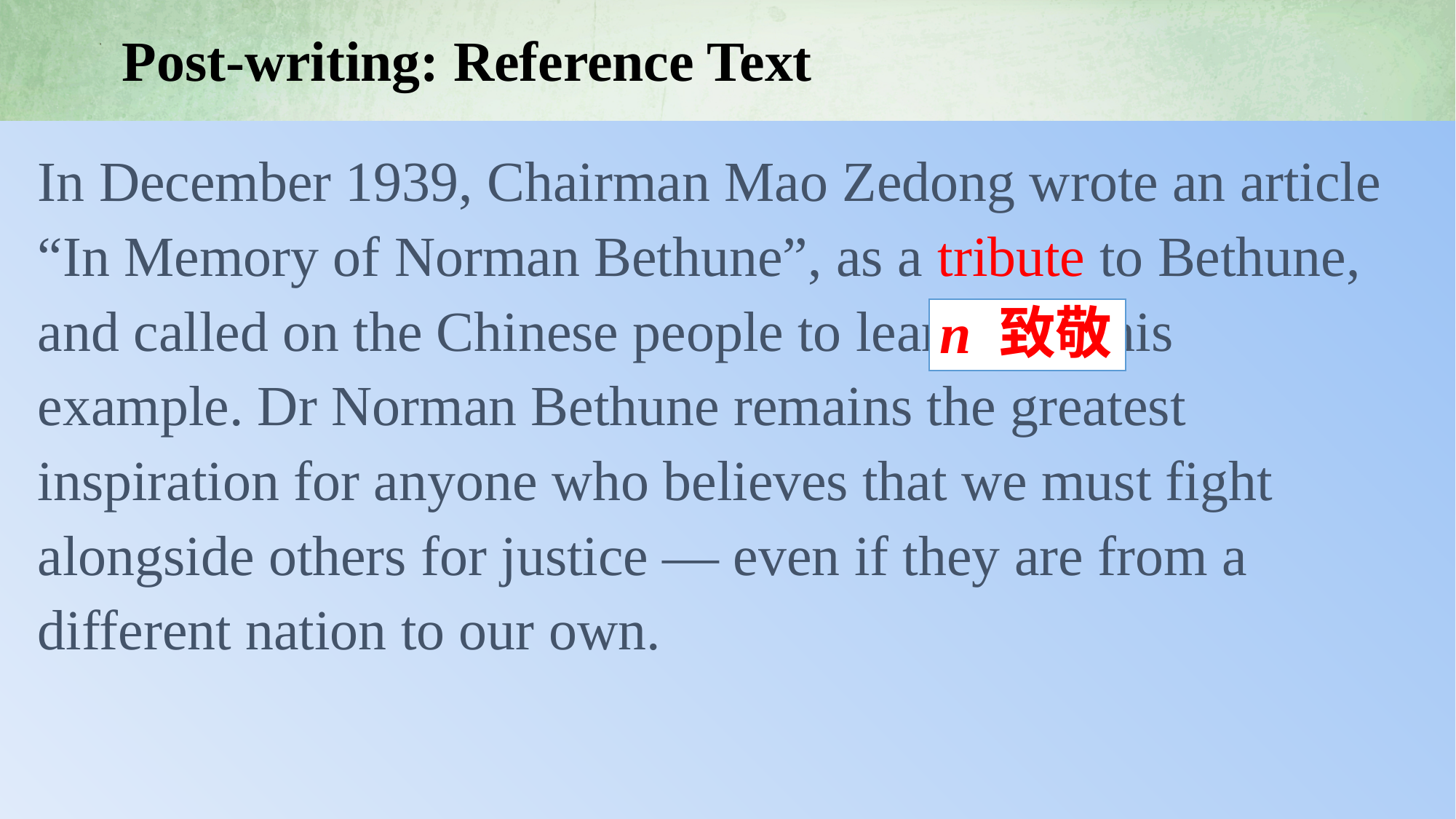

Post-writing: Reference Text

In December 1939, Chairman Mao Zedong wrote an article “In Memory of Norman Bethune”, as a tribute to Bethune, and called on the Chinese people to learn from his example. Dr Norman Bethune remains the greatest inspiration for anyone who believes that we must fight alongside others for justice — even if they are from a different nation to our own.
n 致敬